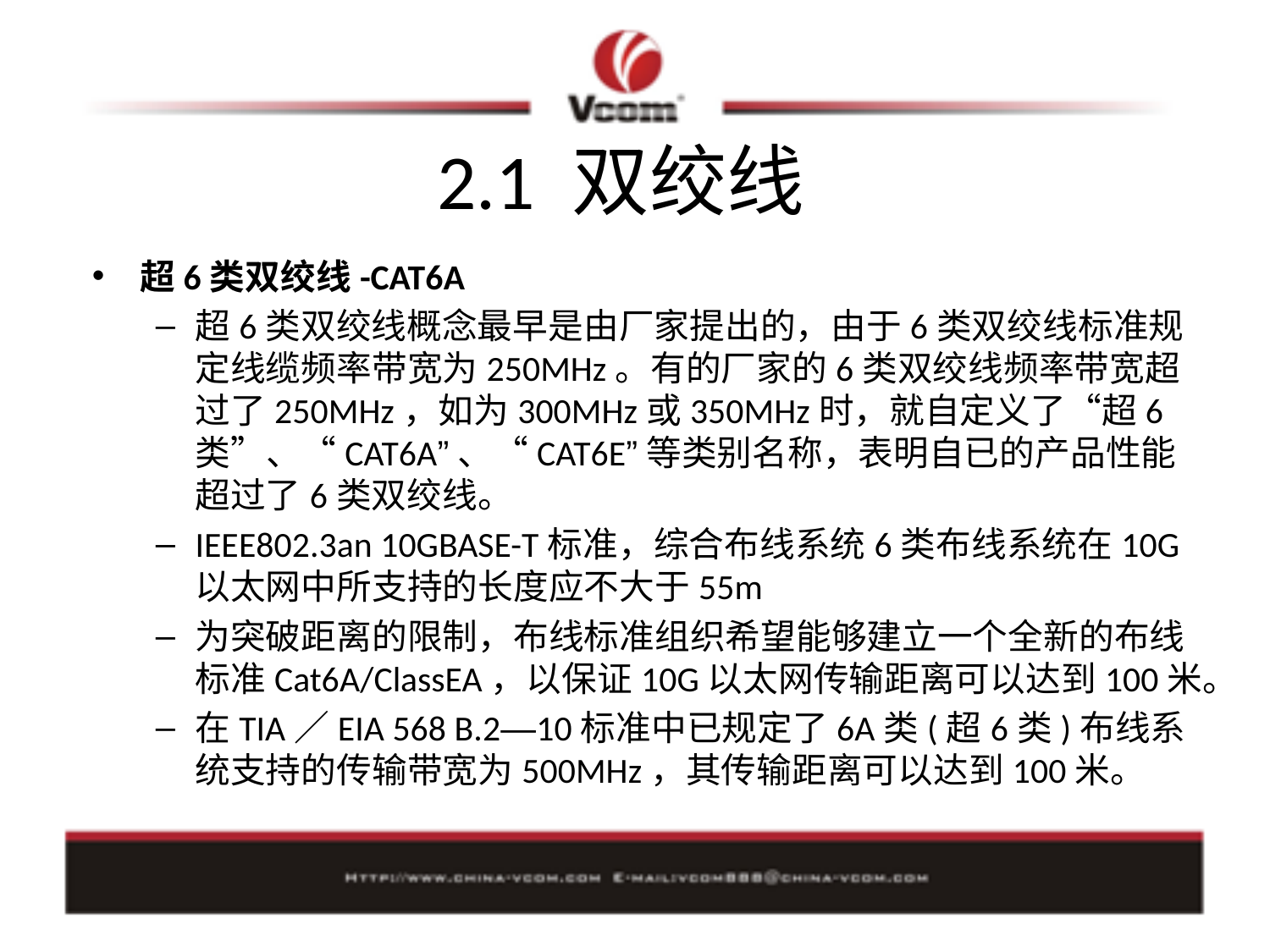

# 2.1 双绞线
超6类双绞线-CAT6A
超6类双绞线概念最早是由厂家提出的，由于6类双绞线标准规定线缆频率带宽为250MHz。有的厂家的6类双绞线频率带宽超过了250MHz，如为300MHz或350MHz时，就自定义了“超6类”、“CAT6A”、“CAT6E”等类别名称，表明自已的产品性能超过了6类双绞线。
IEEE802.3an 10GBASE-T标准，综合布线系统6类布线系统在10G以太网中所支持的长度应不大于55m
为突破距离的限制，布线标准组织希望能够建立一个全新的布线标准Cat6A/ClassEA，以保证10G以太网传输距离可以达到100米。
在TIA／EIA 568 B.2—10标准中已规定了6A类(超6类)布线系统支持的传输带宽为500MHz，其传输距离可以达到100米。